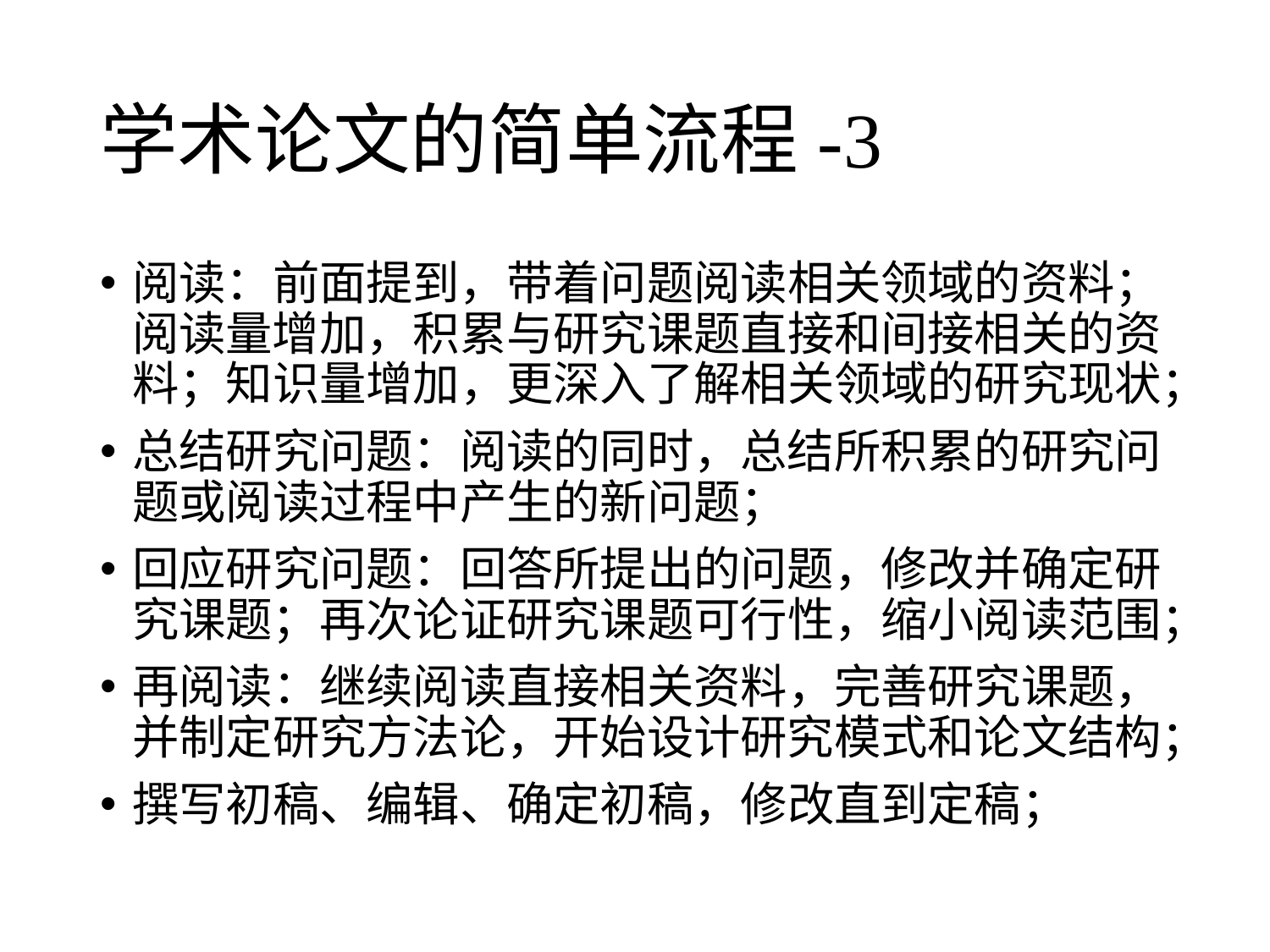

# 学术论文的简单流程-3
阅读：前面提到，带着问题阅读相关领域的资料；阅读量增加，积累与研究课题直接和间接相关的资料；知识量增加，更深入了解相关领域的研究现状；
总结研究问题：阅读的同时，总结所积累的研究问题或阅读过程中产生的新问题；
回应研究问题：回答所提出的问题，修改并确定研究课题；再次论证研究课题可行性，缩小阅读范围；
再阅读：继续阅读直接相关资料，完善研究课题，并制定研究方法论，开始设计研究模式和论文结构；
撰写初稿、编辑、确定初稿，修改直到定稿；